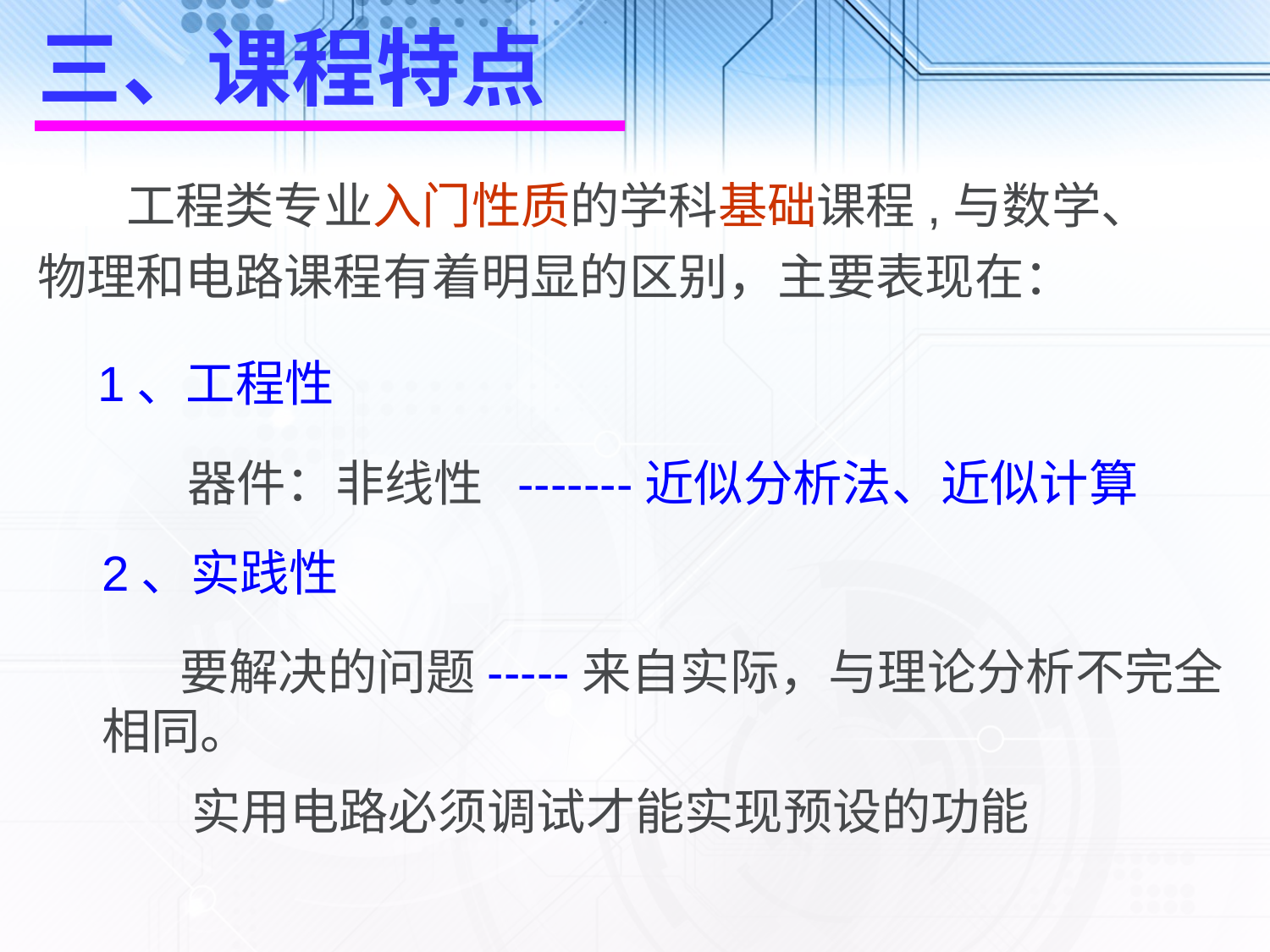

三、课程特点

       工程类专业入门性质的学科基础课程,与数学、物理和电路课程有着明显的区别，主要表现在：
1、工程性
器件：非线性
-------近似分析法、近似计算
2、实践性
      要解决的问题-----来自实际，与理论分析不完全相同。
实用电路必须调试才能实现预设的功能